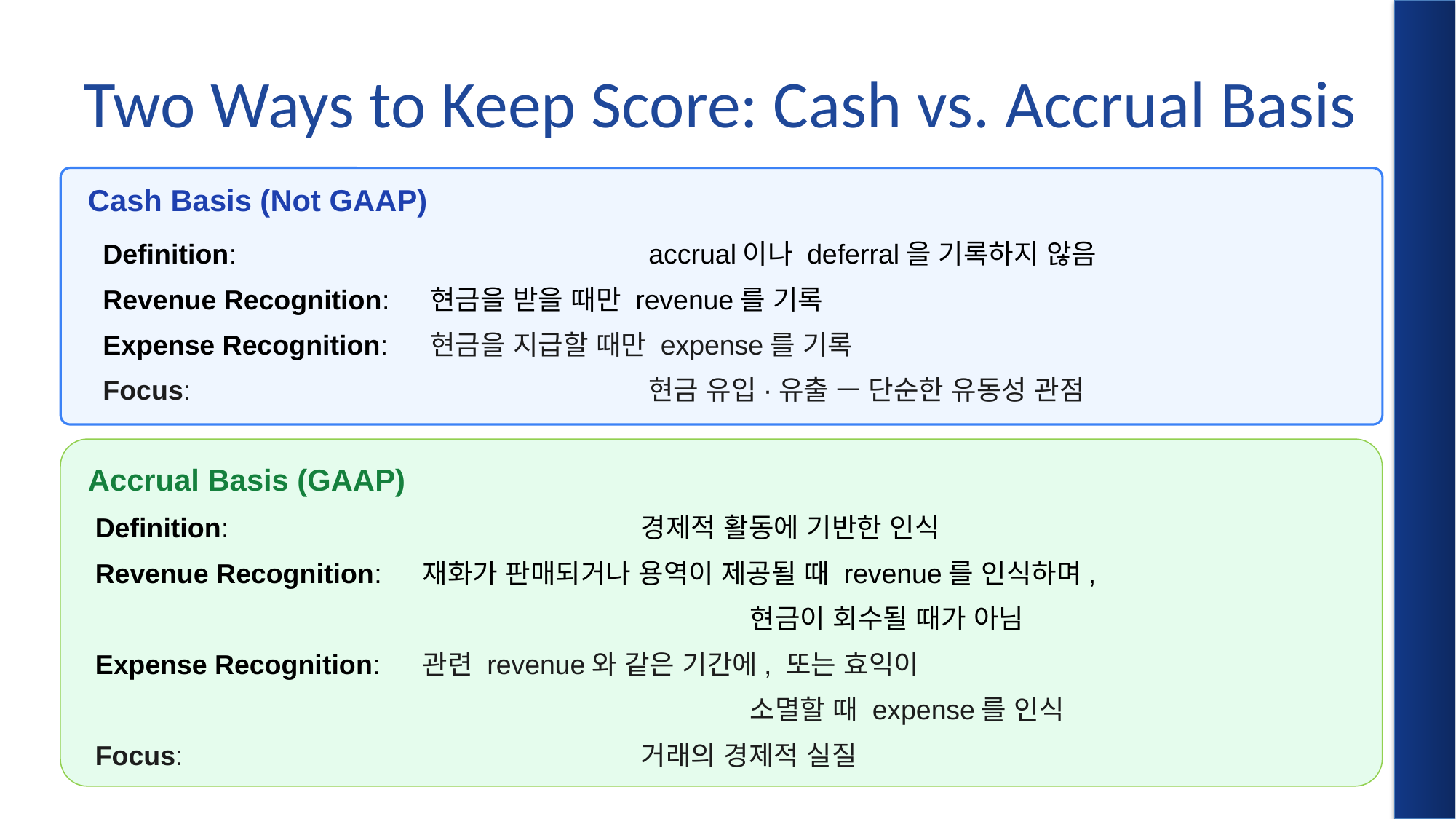

# Two Ways to Keep Score: Cash vs. Accrual Basis

Cash Basis (Not GAAP)
Definition:				accrual이나 deferral을 기록하지 않음
Revenue Recognition:	현금을 받을 때만 revenue를 기록
Expense Recognition:	현금을 지급할 때만 expense를 기록
Focus:	 				현금 유입·유출 — 단순한 유동성 관점

Accrual Basis (GAAP)
Definition:				경제적 활동에 기반한 인식
Revenue Recognition:	재화가 판매되거나 용역이 제공될 때 revenue를 인식하며,
 						현금이 회수될 때가 아님
Expense Recognition:	관련 revenue와 같은 기간에, 또는 효익이
						소멸할 때 expense를 인식
Focus:	 				거래의 경제적 실질